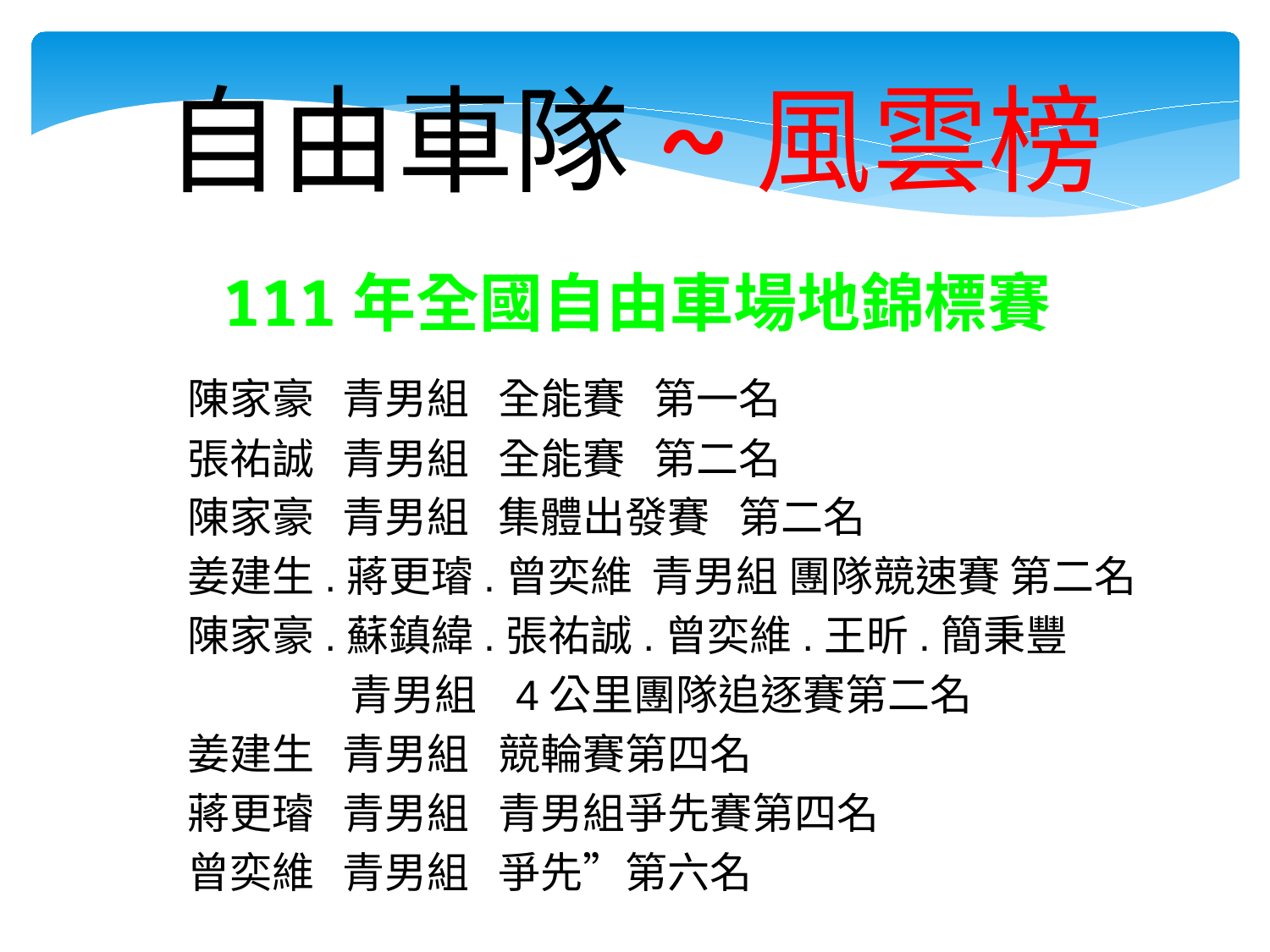

自由車隊~風雲榜
111年全國自由車場地錦標賽

陳家豪   青男組   全能賽   第一名
張祐誠   青男組   全能賽   第二名
陳家豪   青男組   集體出發賽   第二名
姜建生.蔣更璿.曾奕維  青男組 團隊競速賽 第二名
陳家豪.蘇鎮緯.張祐誠.曾奕維.王昕.簡秉豐
                青男組   4公里團隊追逐賽第二名
姜建生   青男組   競輪賽第四名
蔣更璿   青男組   青男組爭先賽第四名
曾奕維   青男組   爭先”第六名